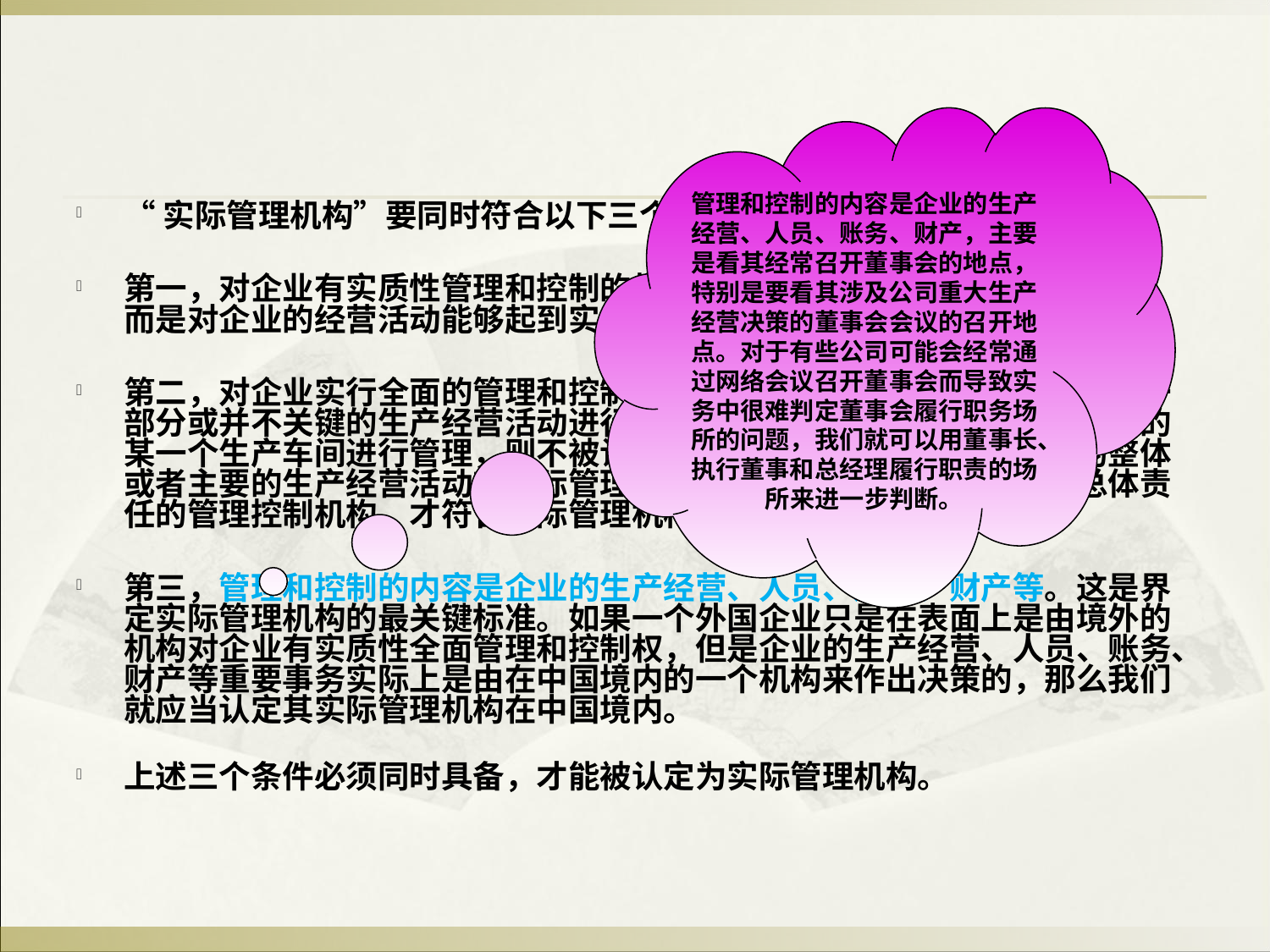

管理和控制的内容是企业的生产经营、人员、账务、财产，主要是看其经常召开董事会的地点，特别是要看其涉及公司重大生产经营决策的董事会会议的召开地点。对于有些公司可能会经常通过网络会议召开董事会而导致实务中很难判定董事会履行职务场所的问题，我们就可以用董事长、执行董事和总经理履行职责的场所来进一步判断。

“实际管理机构”要同时符合以下三个方面的条件：

第一，对企业有实质性管理和控制的机构。即并非形式上的“橡皮图章”，而是对企业的经营活动能够起到实质性的影响。

第二，对企业实行全面的管理和控制的机构。如果该机构只是对该企业的一部分或并不关键的生产经营活动进行影响和控制，比如只是对在中国境内的某一个生产车间进行管理，则不被认定为实际管理机构。只有对企业的整体或者主要的生产经营活动有实际管理控制，本企业的生产经营活动负总体责任的管理控制机构，才符合实际管理机构标准。

第三，管理和控制的内容是企业的生产经营、人员、账务、财产等。这是界定实际管理机构的最关键标准。如果一个外国企业只是在表面上是由境外的机构对企业有实质性全面管理和控制权，但是企业的生产经营、人员、账务、财产等重要事务实际上是由在中国境内的一个机构来作出决策的，那么我们就应当认定其实际管理机构在中国境内。
上述三个条件必须同时具备，才能被认定为实际管理机构。